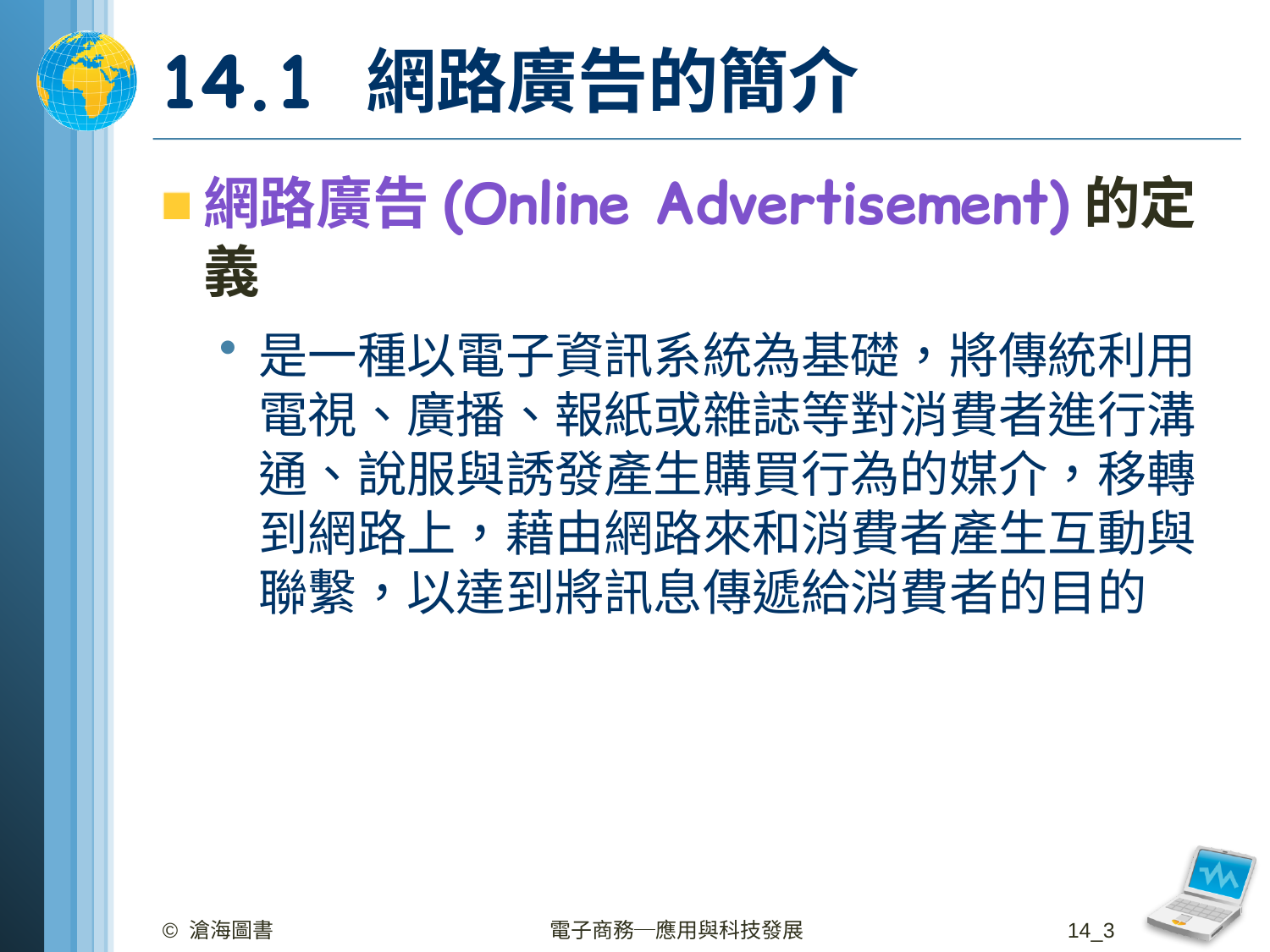

# 14.1 網路廣告的簡介
網路廣告(Online Advertisement)的定義
是一種以電子資訊系統為基礎，將傳統利用電視、廣播、報紙或雜誌等對消費者進行溝通、說服與誘發產生購買行為的媒介，移轉到網路上，藉由網路來和消費者產生互動與聯繫，以達到將訊息傳遞給消費者的目的
© 滄海圖書
電子商務─應用與科技發展
14_3